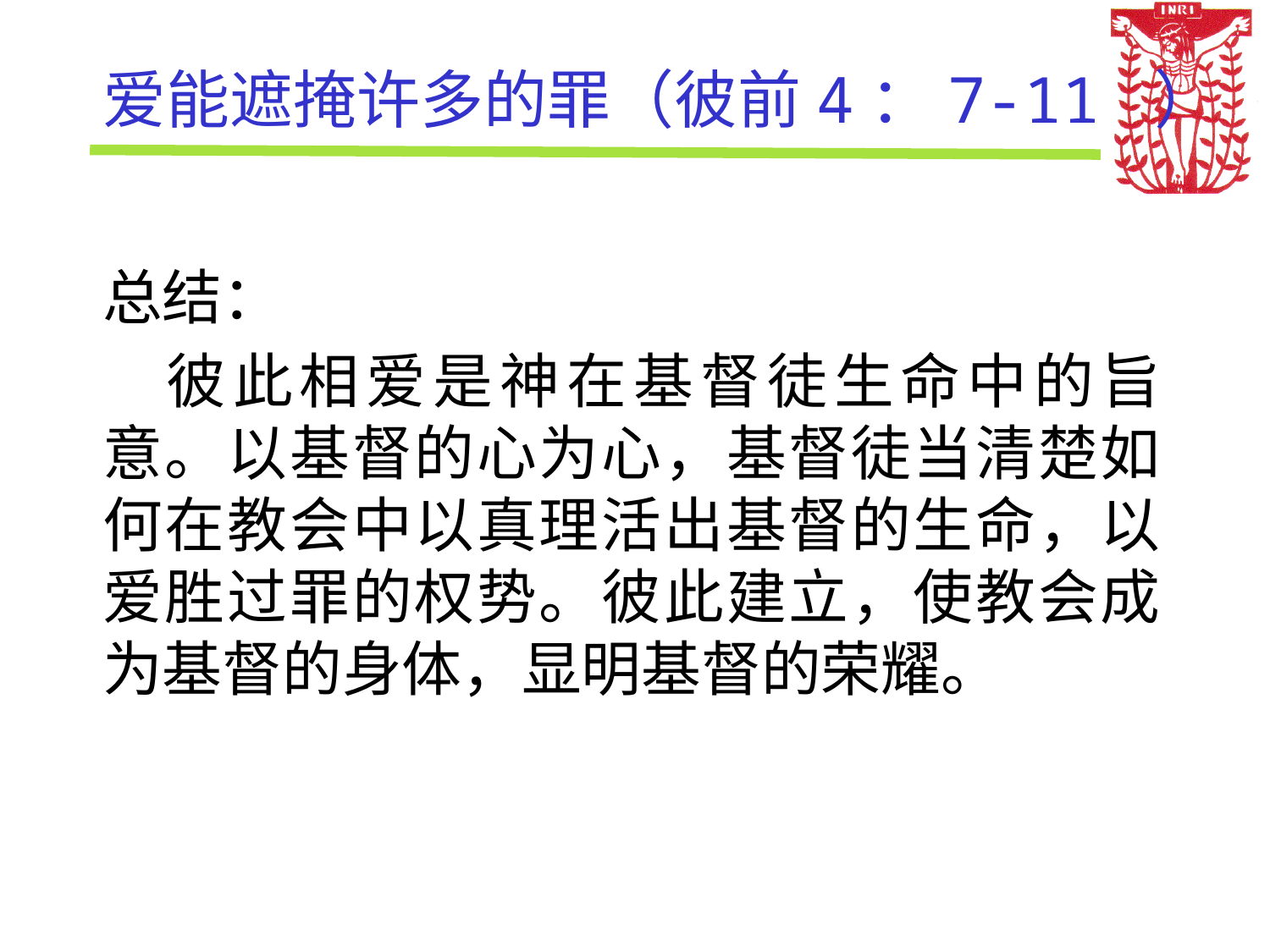

# 爱能遮掩许多的罪（彼前4：7-11 ）

总结：
彼此相爱是神在基督徒生命中的旨意。以基督的心为心，基督徒当清楚如何在教会中以真理活出基督的生命，以爱胜过罪的权势。彼此建立，使教会成为基督的身体，显明基督的荣耀。